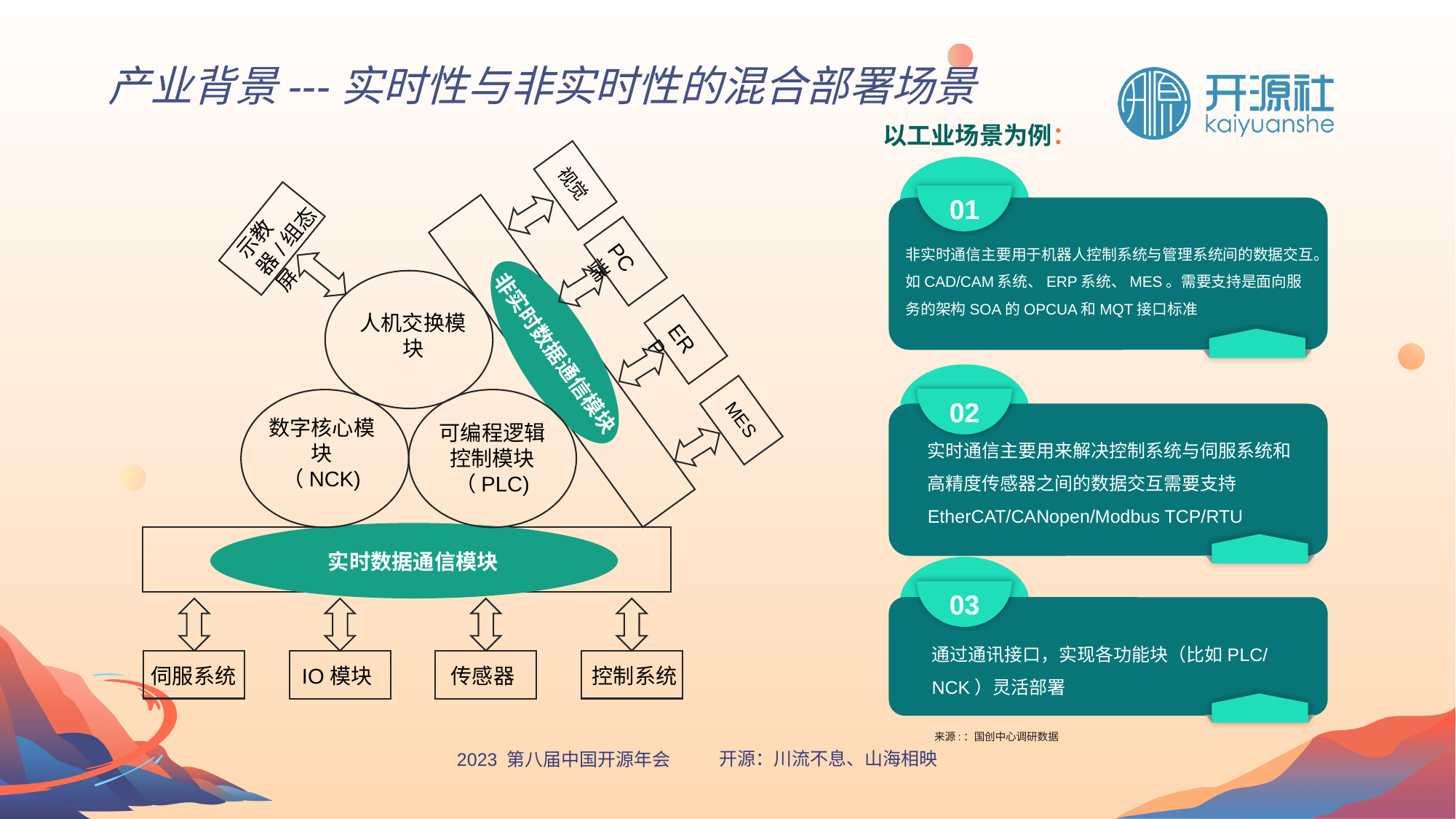

产业背景---实时性与非实时性的混合部署场景
以工业场景为例：

视觉

示教器/组态屏

PC端

人机交换模块

ERP

非实时数据通信模块

MES
数字核心模块
（NCK)
可编程逻辑控制模块
（PLC)

实时数据通信模块

伺服系统
IO模块
传感器
控制系统

01

非实时通信主要用于机器人控制系统与管理系统间的数据交互。如CAD/CAM系统、ERP系统、MES。需要支持是面向服务的架构SOA的OPCUA和MQT接口标准

02

实时通信主要用来解决控制系统与伺服系统和高精度传感器之间的数据交互需要支持EtherCAT/CANopen/Modbus TCP/RTU

03

通过通讯接口，实现各功能块（比如PLC/NCK）灵活部署

来源:：国创中心调研数据